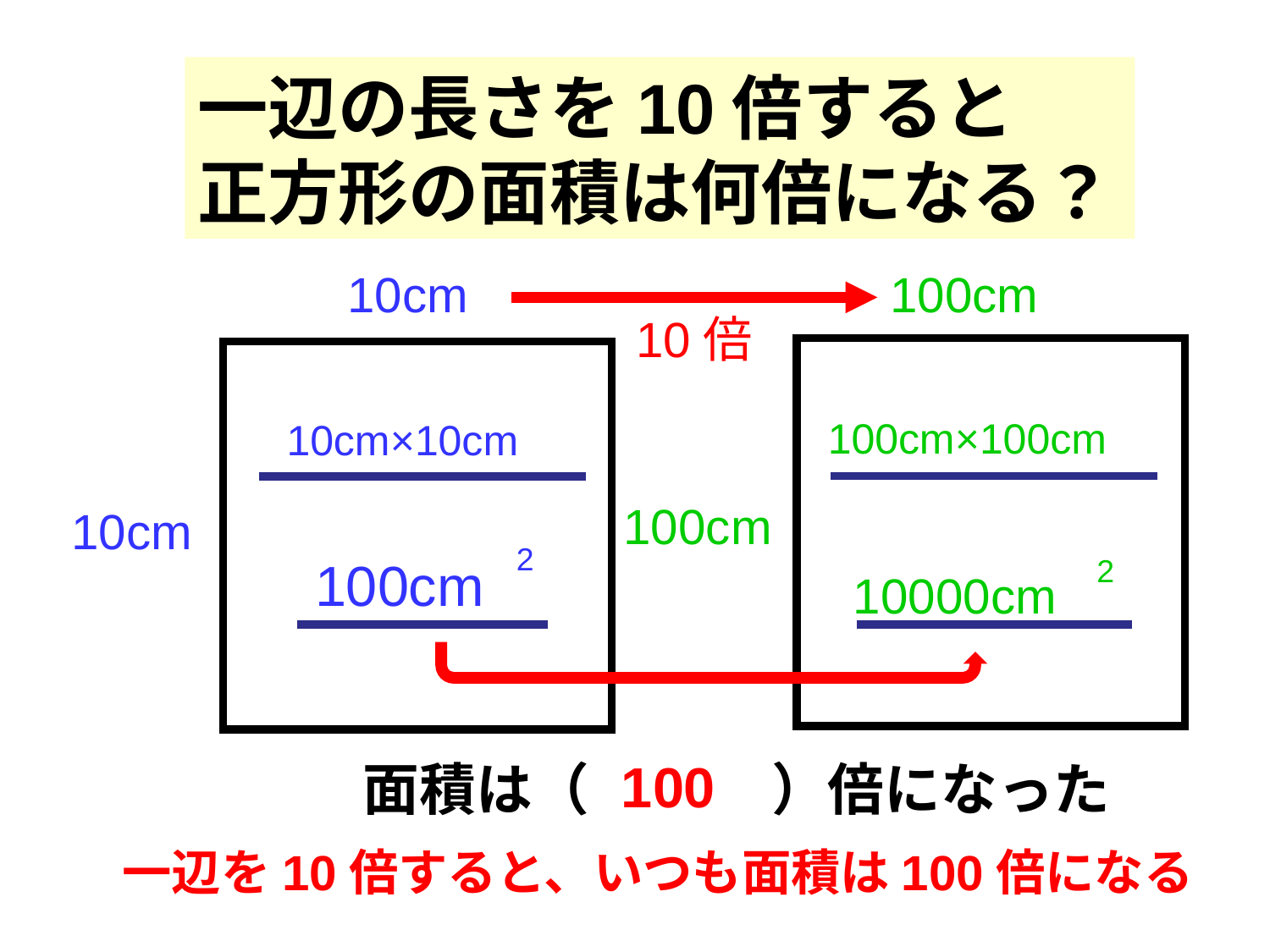

一辺の長さを10倍すると　正方形の面積は何倍になる？
10cm
100cm
10倍

100cm×100cm
10cm×10cm
100cm
10cm
2
100cm
2
10000cm

100
面積は（　　 　）倍になった
一辺を10倍すると、いつも面積は100倍になる